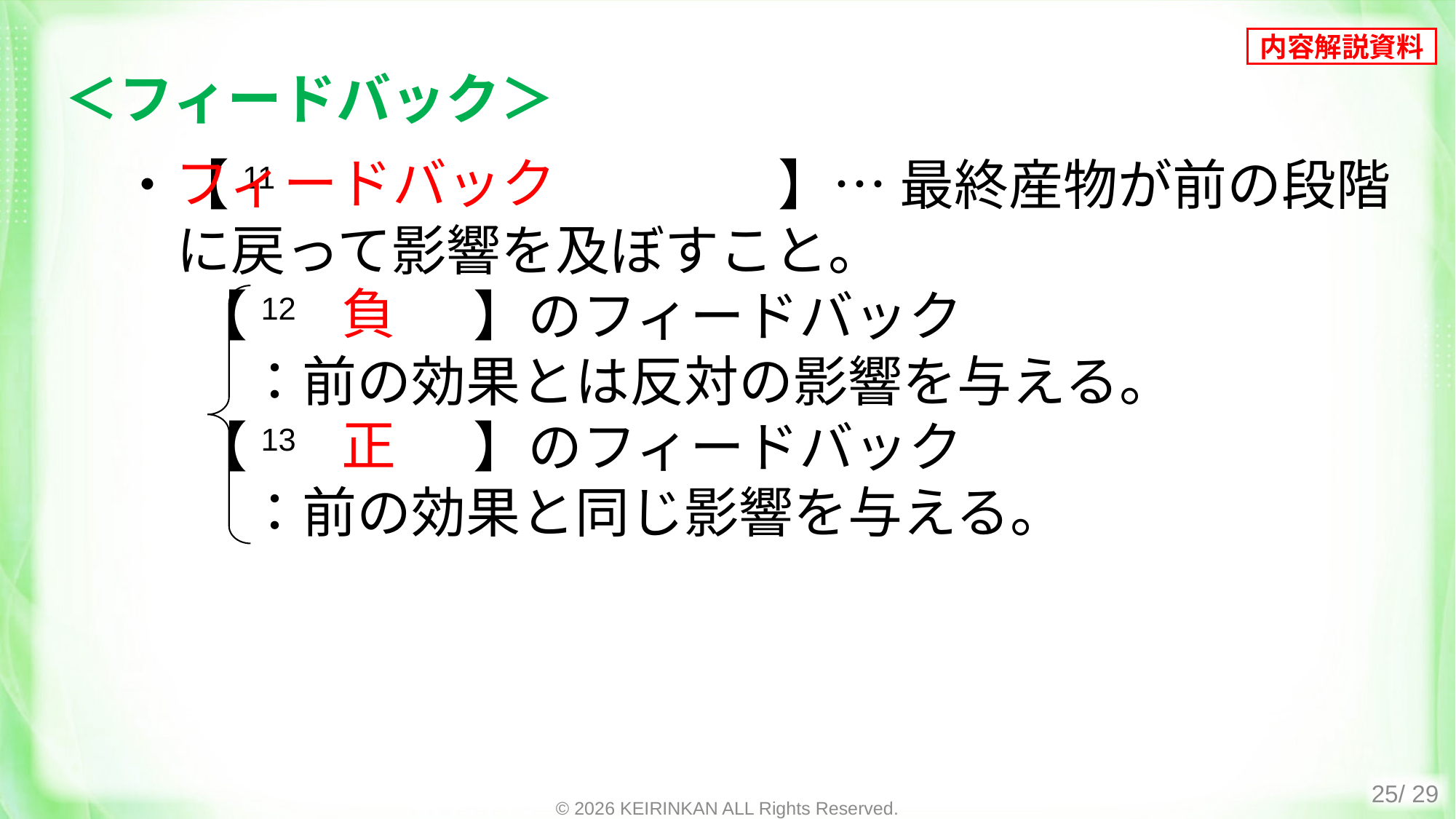

＜フィードバック＞
フィードバック
・【11　フィードバック　】… 最終産物が前の段階に戻って影響を及ぼすこと。
【12　負　】のフィードバック
　：前の効果とは反対の影響を与える。
【13　正　】のフィードバック
　：前の効果と同じ影響を与える。
負

正
© 2026 KEIRINKAN ALL Rights Reserved.